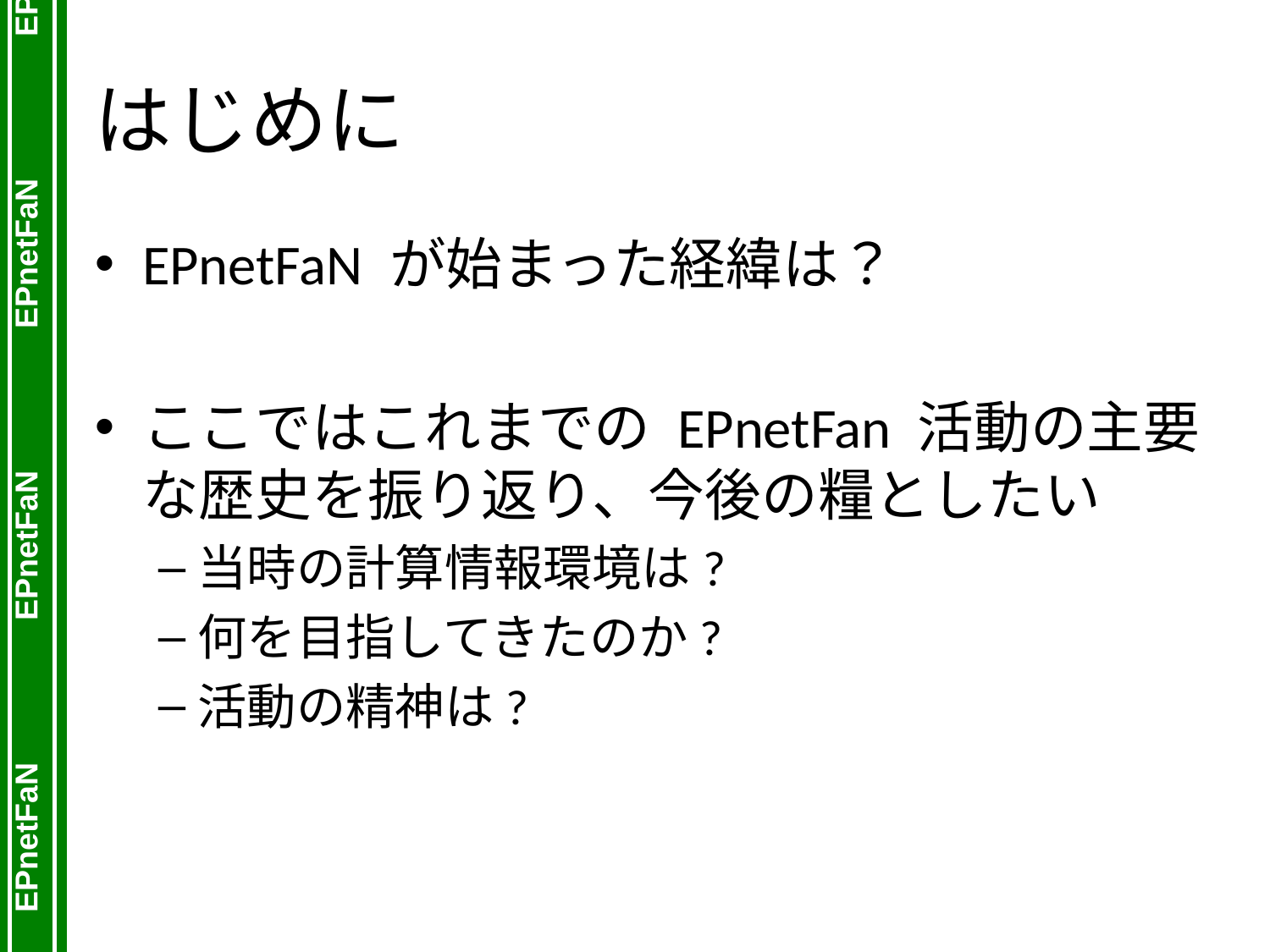

# はじめに
EPnetFaN が始まった経緯は？

ここではこれまでの EPnetFan 活動の主要な歴史を振り返り、今後の糧としたい
当時の計算情報環境は?
何を目指してきたのか?
活動の精神は?